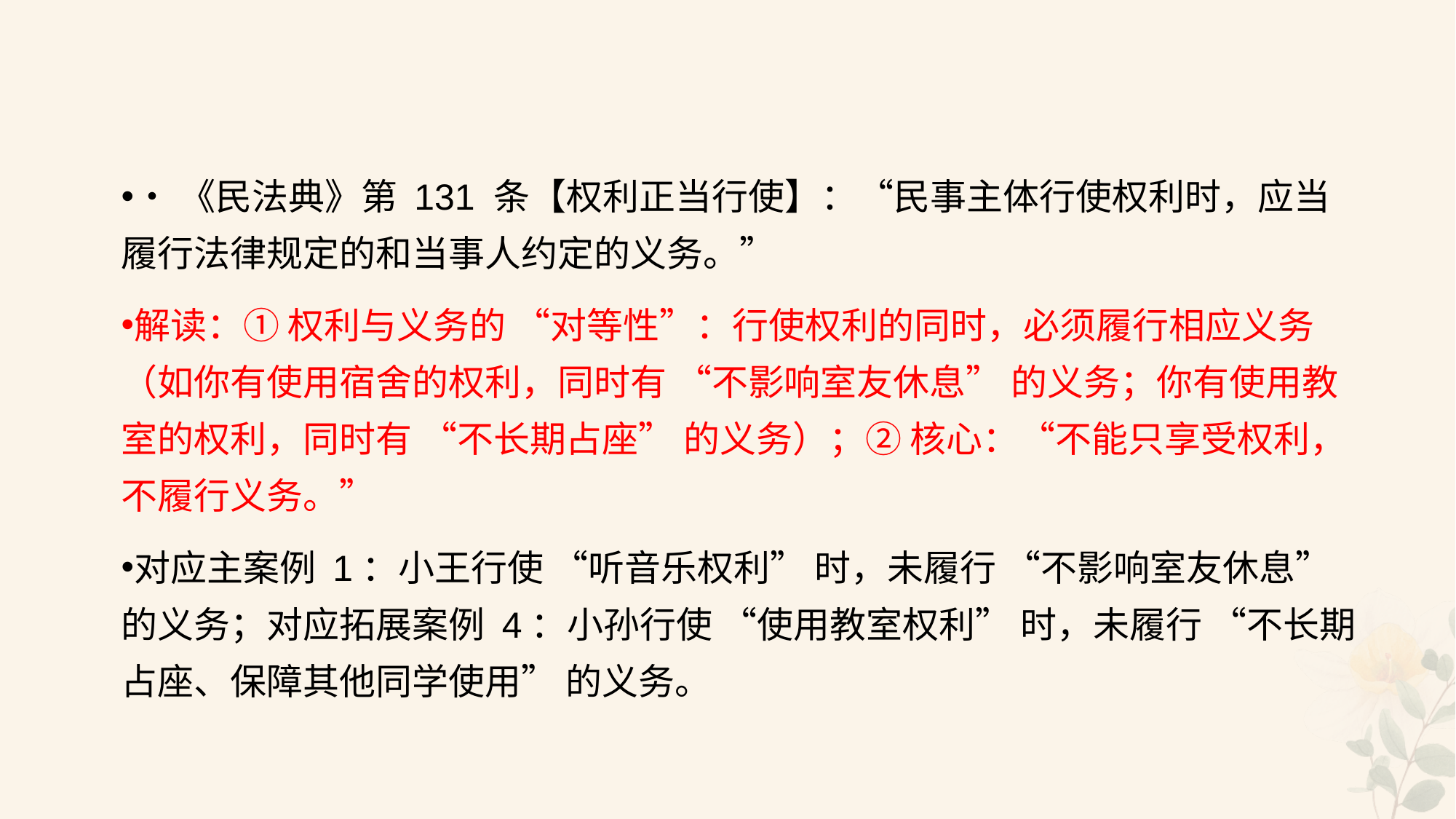

#
•《民法典》第 131 条【权利正当行使】：“民事主体行使权利时，应当履行法律规定的和当事人约定的义务。”
解读：① 权利与义务的 “对等性”：行使权利的同时，必须履行相应义务（如你有使用宿舍的权利，同时有 “不影响室友休息” 的义务；你有使用教室的权利，同时有 “不长期占座” 的义务）；② 核心：“不能只享受权利，不履行义务。”
对应主案例 1：小王行使 “听音乐权利” 时，未履行 “不影响室友休息” 的义务；对应拓展案例 4：小孙行使 “使用教室权利” 时，未履行 “不长期占座、保障其他同学使用” 的义务。